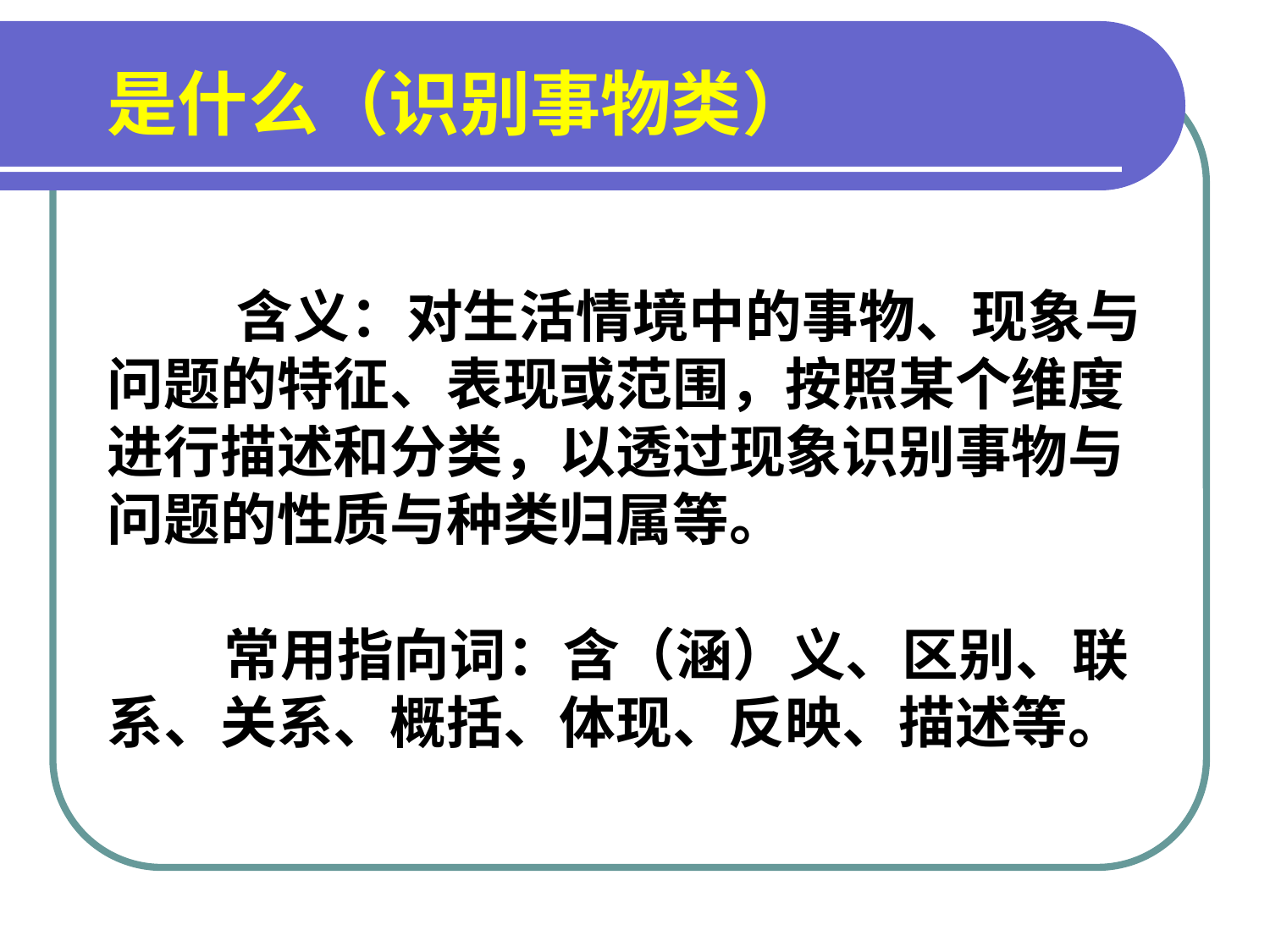

是什么（识别事物类）
         含义：对生活情境中的事物、现象与问题的特征、表现或范围，按照某个维度进行描述和分类，以透过现象识别事物与问题的性质与种类归属等。

        常用指向词：含（涵）义、区别、联系、关系、概括、体现、反映、描述等。